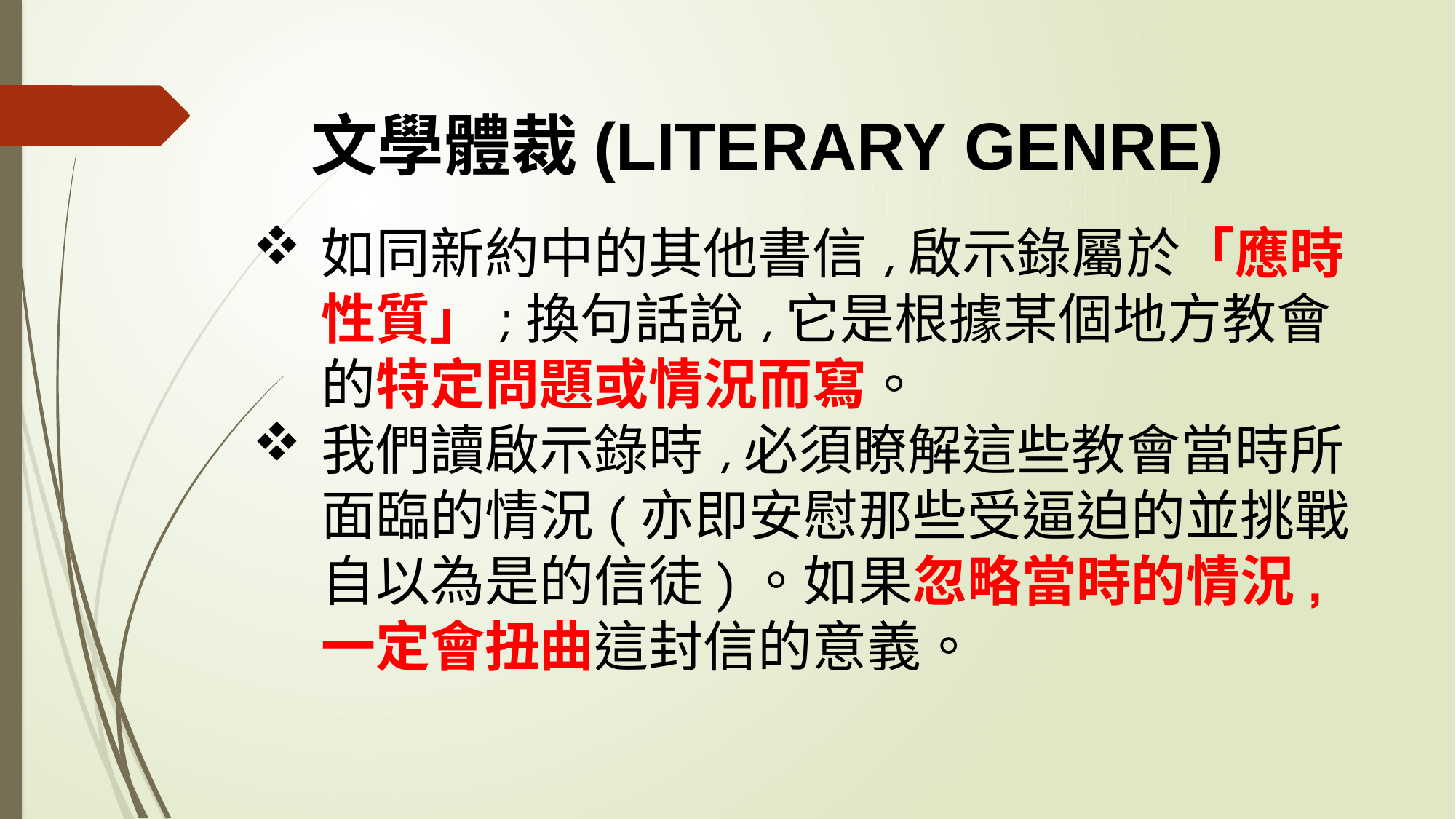

文學體裁(Literary Genre)
如同新約中的其他書信,啟示錄屬於「應時性質」;換句話說,它是根據某個地方教會的特定問題或情況而寫。
我們讀啟示錄時,必須瞭解這些教會當時所面臨的情況(亦即安慰那些受逼迫的並挑戰自以為是的信徒)。如果忽略當時的情況,一定會扭曲這封信的意義。